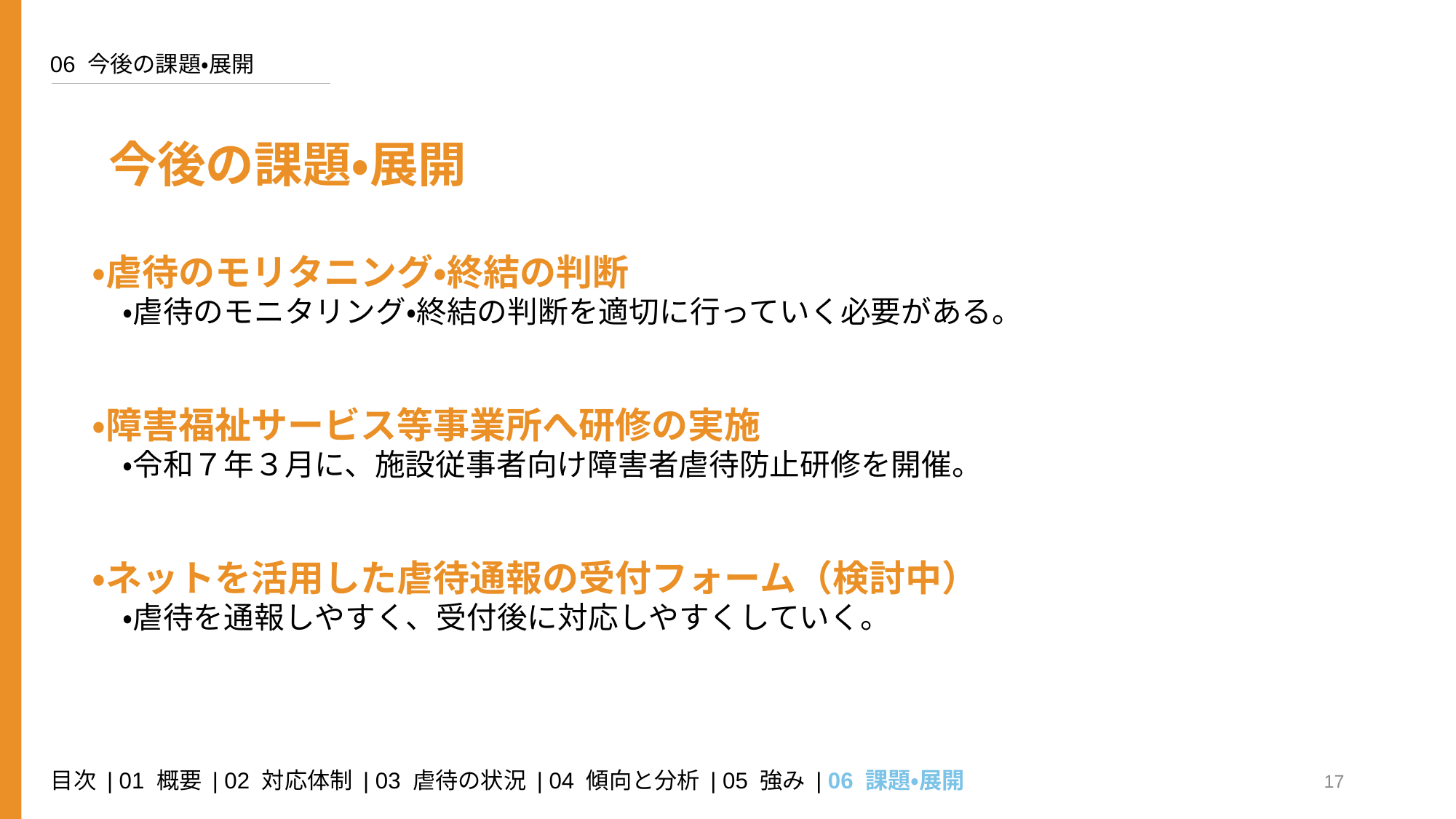

06 今後の課題・展開
今後の課題・展開
・虐待のモリタニング・終結の判断
　・虐待のモニタリング・終結の判断を適切に行っていく必要がある。

・障害福祉サービス等事業所へ研修の実施
　・令和７年３月に、施設従事者向け障害者虐待防止研修を開催。

・ネットを活用した虐待通報の受付フォーム（検討中）
　・虐待を通報しやすく、受付後に対応しやすくしていく。

17
 目次 | 01 概要 | 02 対応体制 | 03 虐待の状況 | 04 傾向と分析 | 05 強み | 06 課題・展開